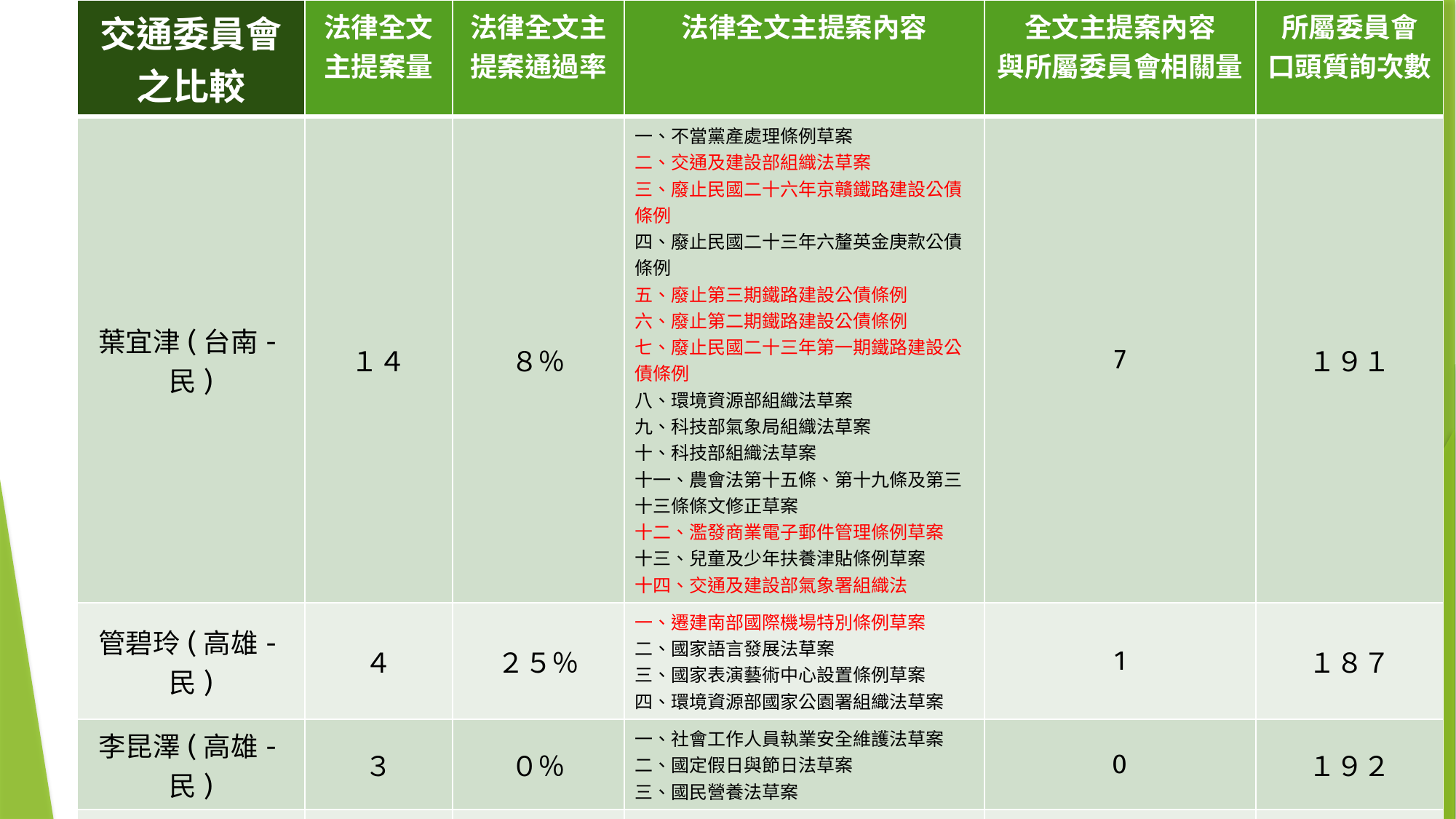

| 交通委員會之比較 | 法律全文主提案量 | 法律全文主提案通過率 | 法律全文主提案內容 | 全文主提案內容 與所屬委員會相關量 | 所屬委員會 口頭質詢次數 |
| --- | --- | --- | --- | --- | --- |
| 葉宜津(台南-民) | １４ | ８％ | 一、不當黨產處理條例草案 二、交通及建設部組織法草案 三、廢止民國二十六年京贛鐵路建設公債條例 四、廢止民國二十三年六釐英金庚款公債條例 五、廢止第三期鐵路建設公債條例 六、廢止第二期鐵路建設公債條例 七、廢止民國二十三年第一期鐵路建設公債條例 八、環境資源部組織法草案 九、科技部氣象局組織法草案 十、科技部組織法草案 十一、農會法第十五條、第十九條及第三十三條條文修正草案 十二、濫發商業電子郵件管理條例草案 十三、兒童及少年扶養津貼條例草案 十四、交通及建設部氣象署組織法 | 7 | １９１ |
| 管碧玲(高雄-民) | ４ | ２５％ | 一、遷建南部國際機場特別條例草案 二、國家語言發展法草案 三、國家表演藝術中心設置條例草案 四、環境資源部國家公園署組織法草案 | 1 | １８７ |
| 李昆澤(高雄-民) | ３ | ０％ | 一、社會工作人員執業安全維護法草案 二、國定假日與節日法草案 三、國民營養法草案 | 0 | １９２ |
| 林國正(高雄-國) | １ | ０％ | 一、環境資源部化學安全管理署組織法草案 | 0 | １８７ |
| 王進士(屏東-國) | １ | ０％ | 一、內政部都市發展局組織法草案 | 0 | １７０ |
| 平均 | ４．６ | ６．６% |  | １．６ | １７４．６ |